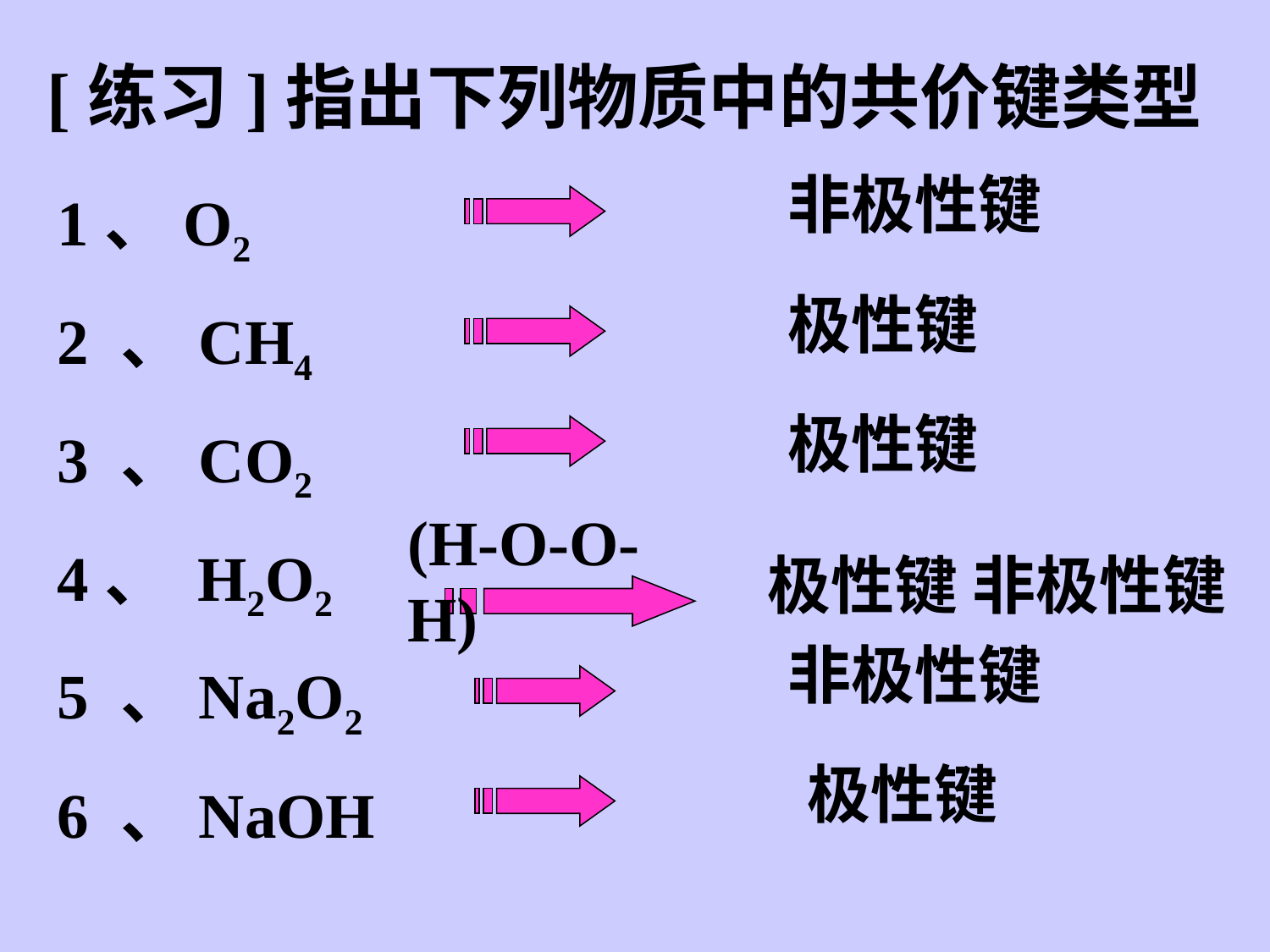

[练习]指出下列物质中的共价键类型
非极性键
1、O2
2 、CH4
3 、CO2
4、 H2O2
5 、Na2O2
6 、NaOH

极性键

极性键

(H-O-O-H)
极性键 非极性键

非极性键

极性键